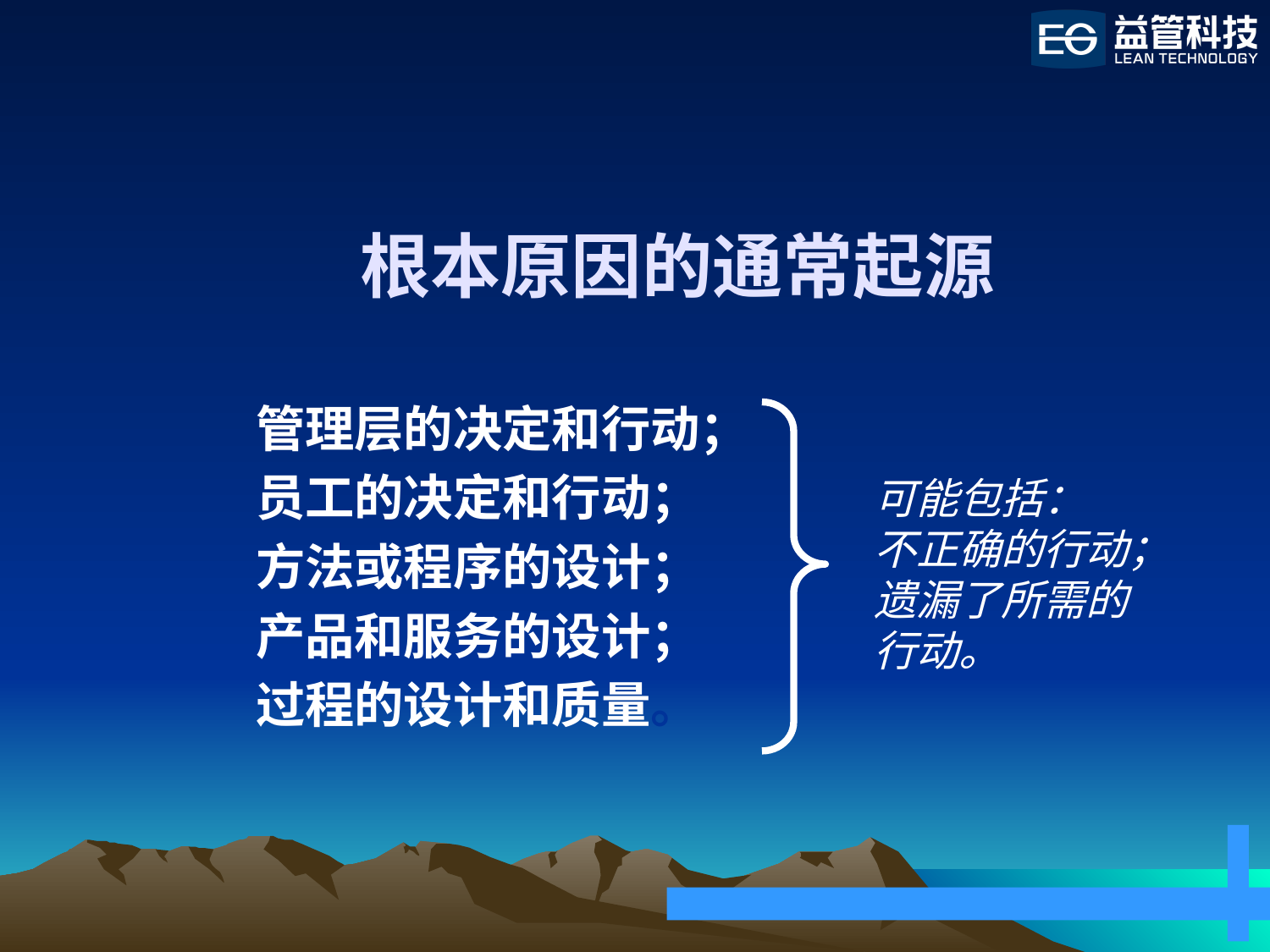

根本原因的通常起源
管理层的决定和行动；
员工的决定和行动；
方法或程序的设计；
产品和服务的设计；
过程的设计和质量。

可能包括：
不正确的行动；
遗漏了所需的行动。